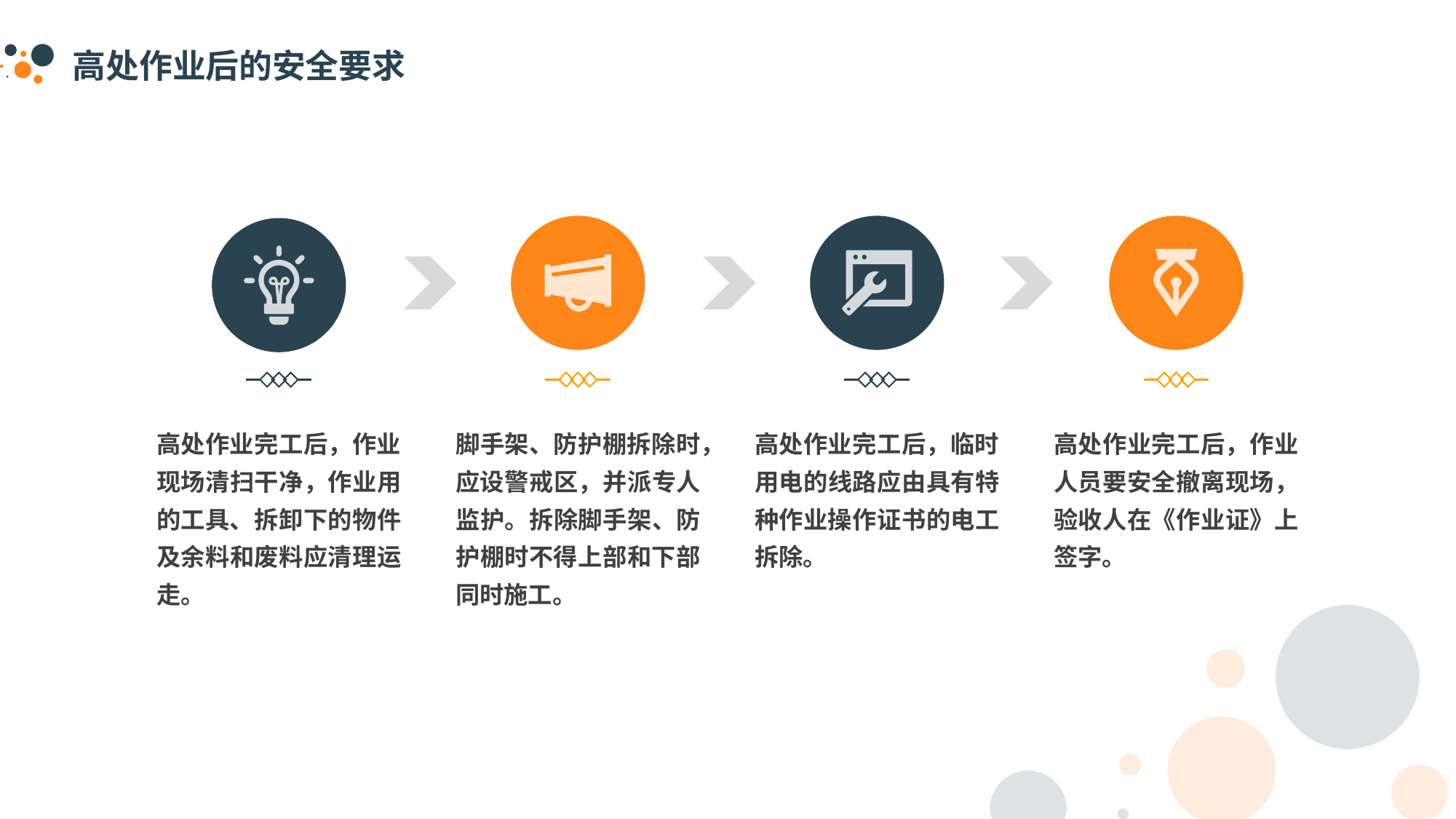

高处作业后的安全要求

高处作业完工后，作业现场清扫干净，作业用的工具、拆卸下的物件及余料和废料应清理运走。
脚手架、防护棚拆除时，应设警戒区，并派专人监护。拆除脚手架、防护棚时不得上部和下部同时施工。
高处作业完工后，临时用电的线路应由具有特种作业操作证书的电工拆除。
高处作业完工后，作业人员要安全撤离现场，验收人在《作业证》上签字。